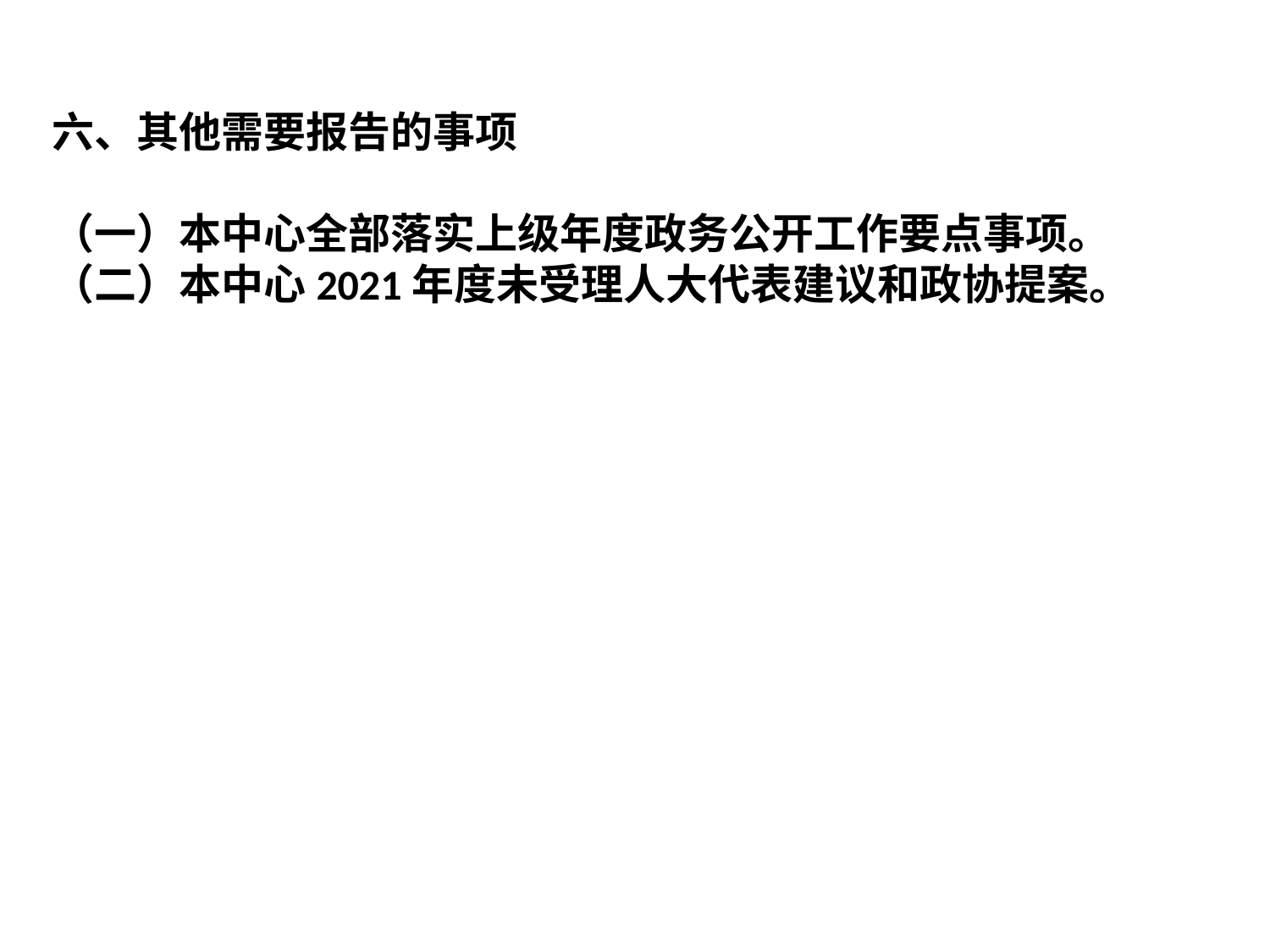

六、其他需要报告的事项

（一）本中心全部落实上级年度政务公开工作要点事项。
（二）本中心2021年度未受理人大代表建议和政协提案。